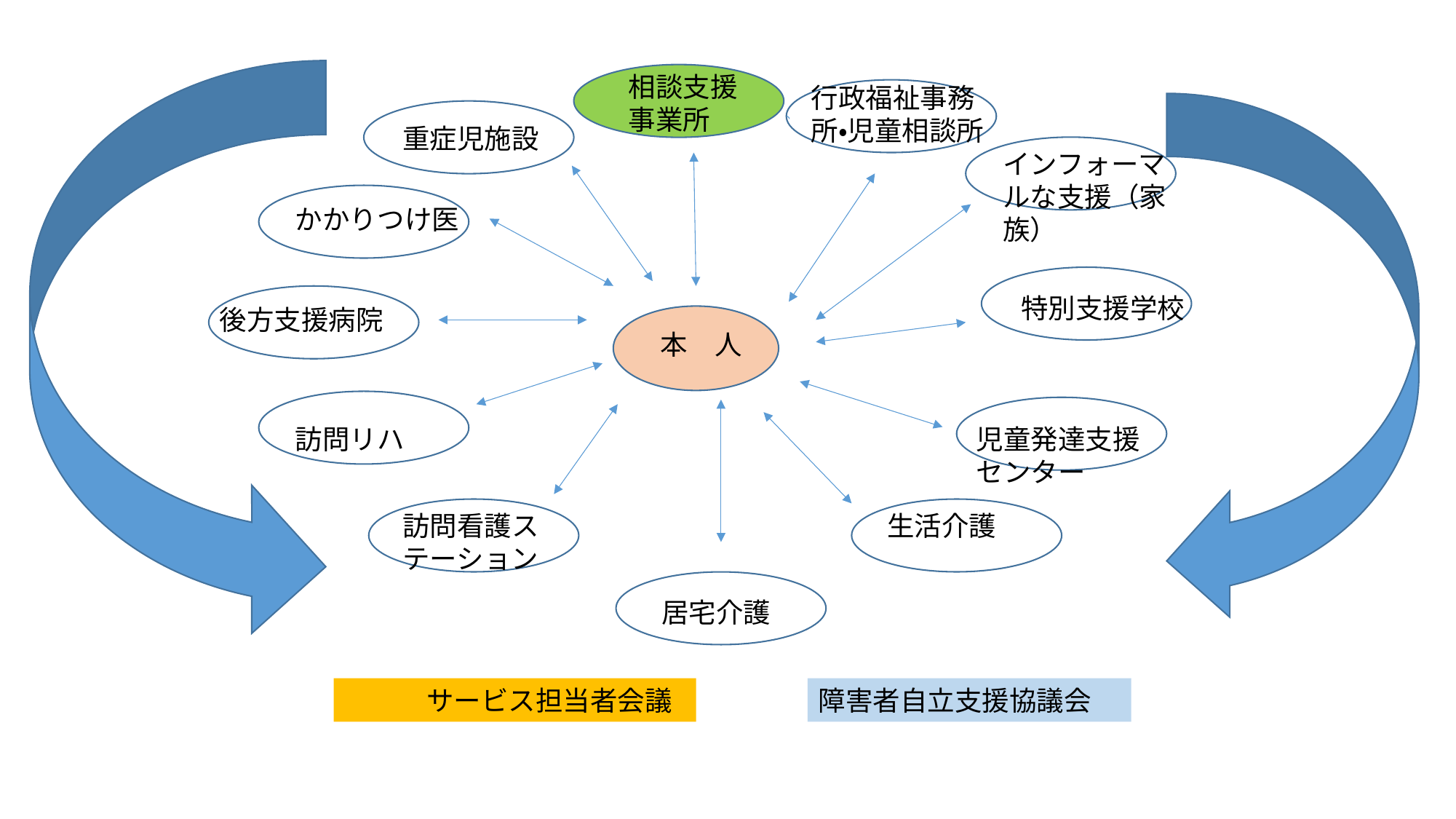

相談支援事業所

行政福祉事務所・児童相談所

重症児施設

インフォーマルな支援（家族）

かかりつけ医

特別支援学校
後方支援病院

本　人

訪問リハ
児童発達支援センター

訪問看護ステーション
生活介護

居宅介護
　　　サービス担当者会議
障害者自立支援協議会